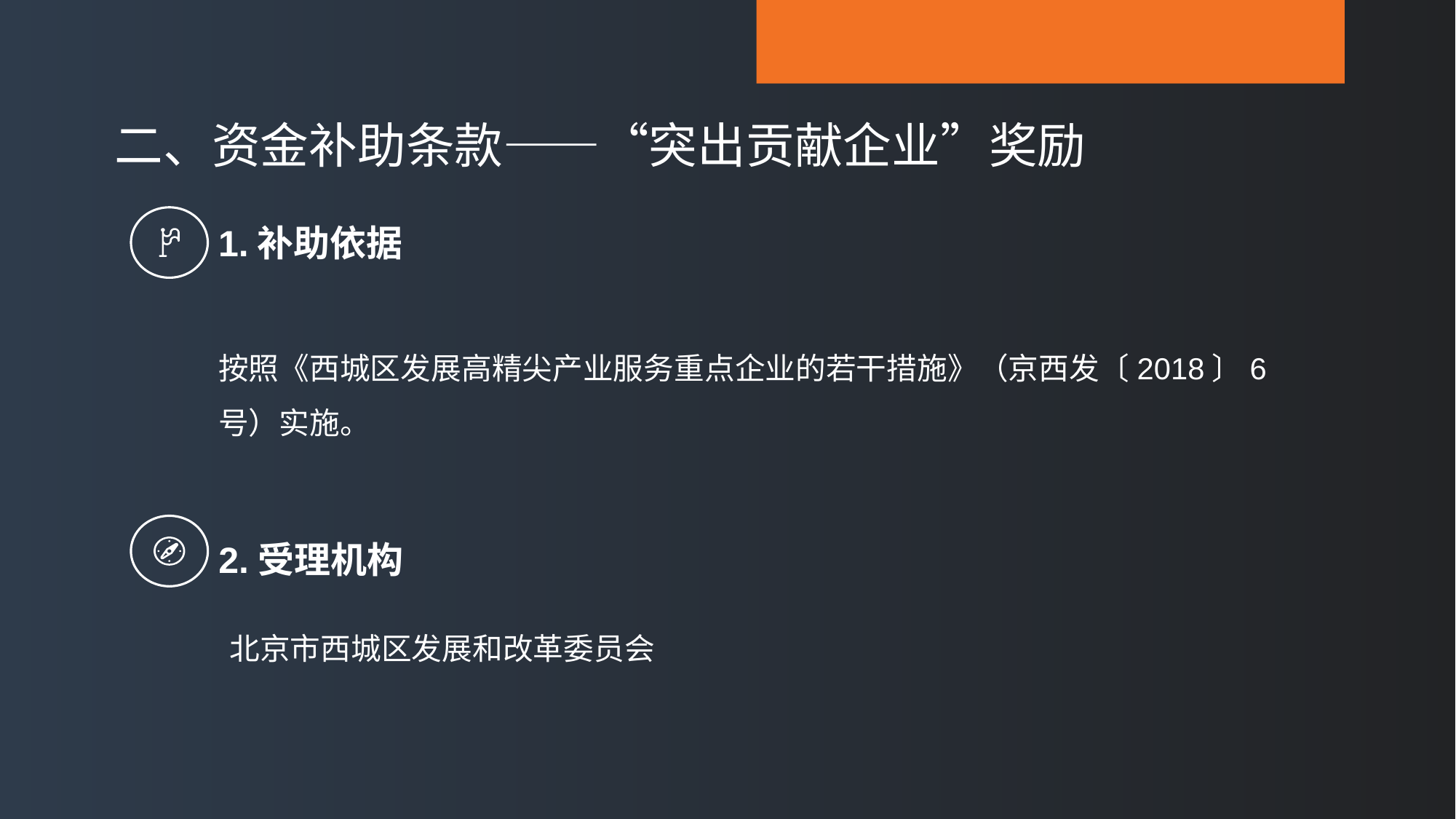

二、资金补助条款——“突出贡献企业”奖励

1.补助依据

按照《西城区发展高精尖产业服务重点企业的若干措施》（京西发〔2018〕6号）实施。

2.受理机构
北京市西城区发展和改革委员会